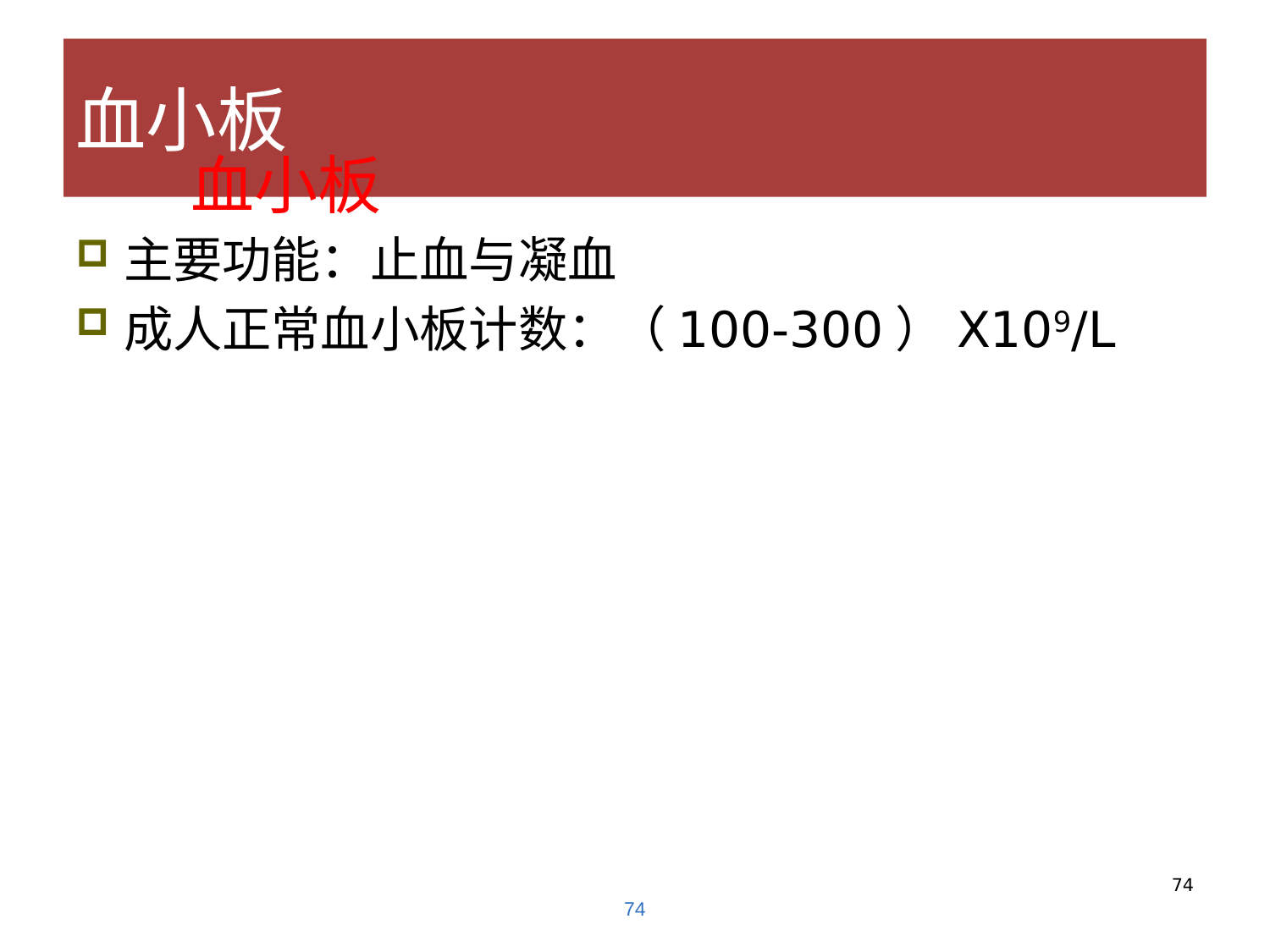

# 血小板
主要功能：止血与凝血
成人正常血小板计数：（100-300）X109/L

血小板
74
74